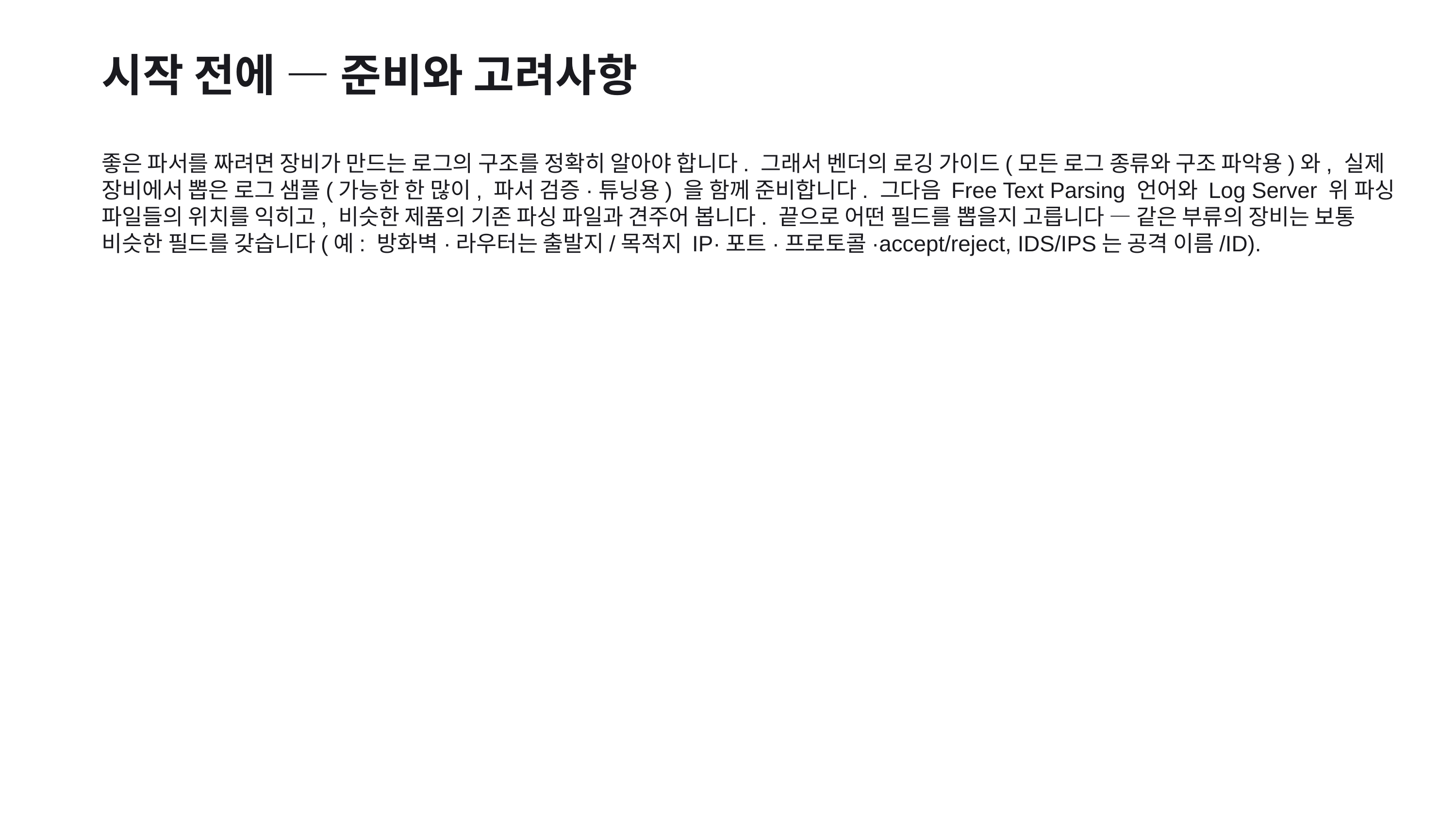

시작 전에 — 준비와 고려사항
좋은 파서를 짜려면 장비가 만드는 로그의 구조를 정확히 알아야 합니다. 그래서 벤더의 로깅 가이드(모든 로그 종류와 구조 파악용)와, 실제 장비에서 뽑은 로그 샘플(가능한 한 많이, 파서 검증·튜닝용) 을 함께 준비합니다. 그다음 Free Text Parsing 언어와 Log Server 위 파싱 파일들의 위치를 익히고, 비슷한 제품의 기존 파싱 파일과 견주어 봅니다. 끝으로 어떤 필드를 뽑을지 고릅니다 — 같은 부류의 장비는 보통 비슷한 필드를 갖습니다(예: 방화벽·라우터는 출발지/목적지 IP·포트·프로토콜·accept/reject, IDS/IPS는 공격 이름/ID).